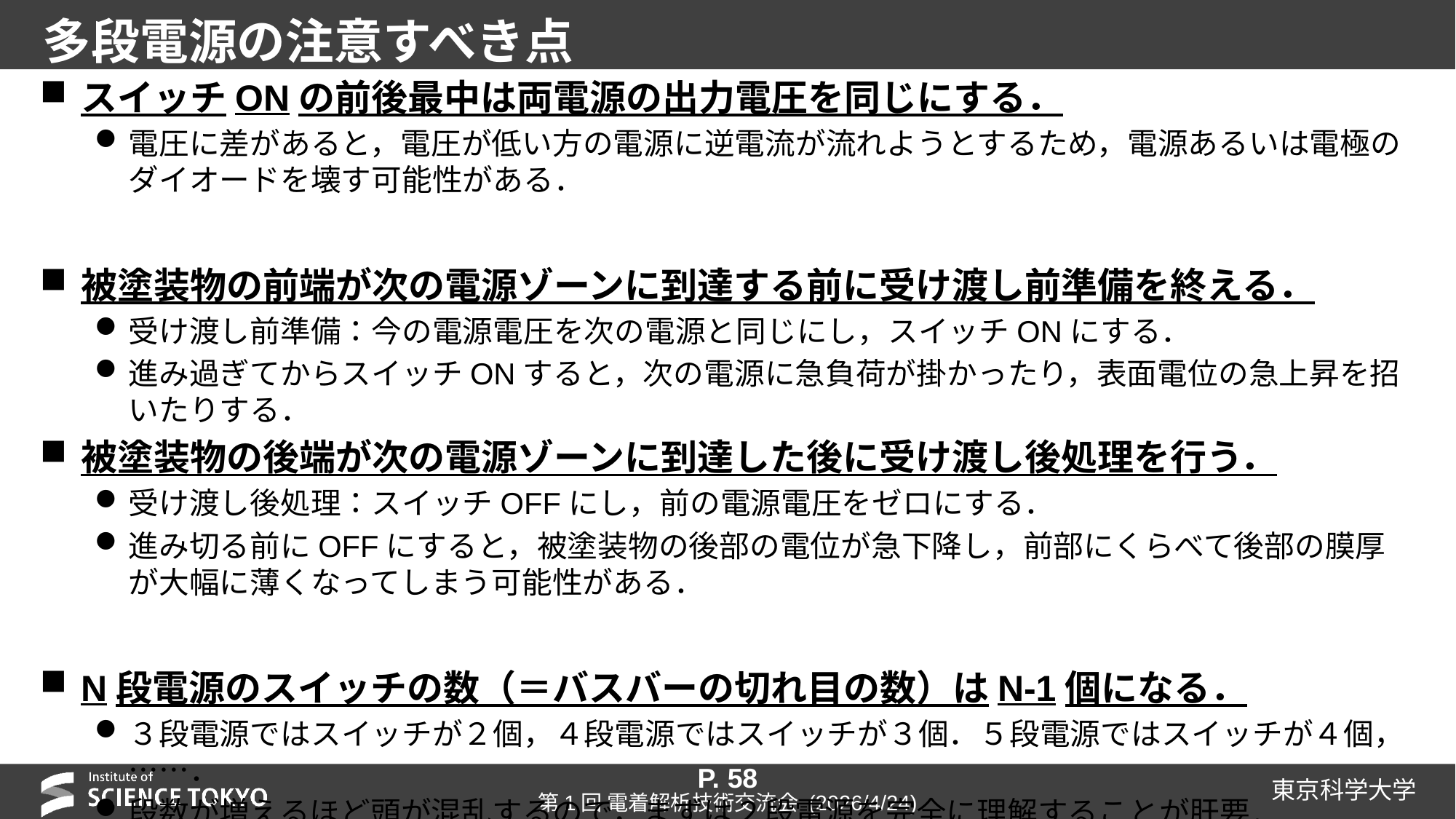

# 多段電源の注意すべき点
スイッチONの前後最中は両電源の出力電圧を同じにする．
電圧に差があると，電圧が低い方の電源に逆電流が流れようとするため，電源あるいは電極のダイオードを壊す可能性がある．

被塗装物の前端が次の電源ゾーンに到達する前に受け渡し前準備を終える．
受け渡し前準備：今の電源電圧を次の電源と同じにし，スイッチONにする．
進み過ぎてからスイッチONすると，次の電源に急負荷が掛かったり，表面電位の急上昇を招いたりする．
被塗装物の後端が次の電源ゾーンに到達した後に受け渡し後処理を行う．
受け渡し後処理：スイッチOFFにし，前の電源電圧をゼロにする．
進み切る前にOFFにすると，被塗装物の後部の電位が急下降し，前部にくらべて後部の膜厚が大幅に薄くなってしまう可能性がある．

N段電源のスイッチの数（＝バスバーの切れ目の数）はN-1個になる．
３段電源ではスイッチが２個，４段電源ではスイッチが３個．５段電源ではスイッチが４個，……．
段数が増えるほど頭が混乱するので，まずは２段電源を完全に理解することが肝要．
P. 58